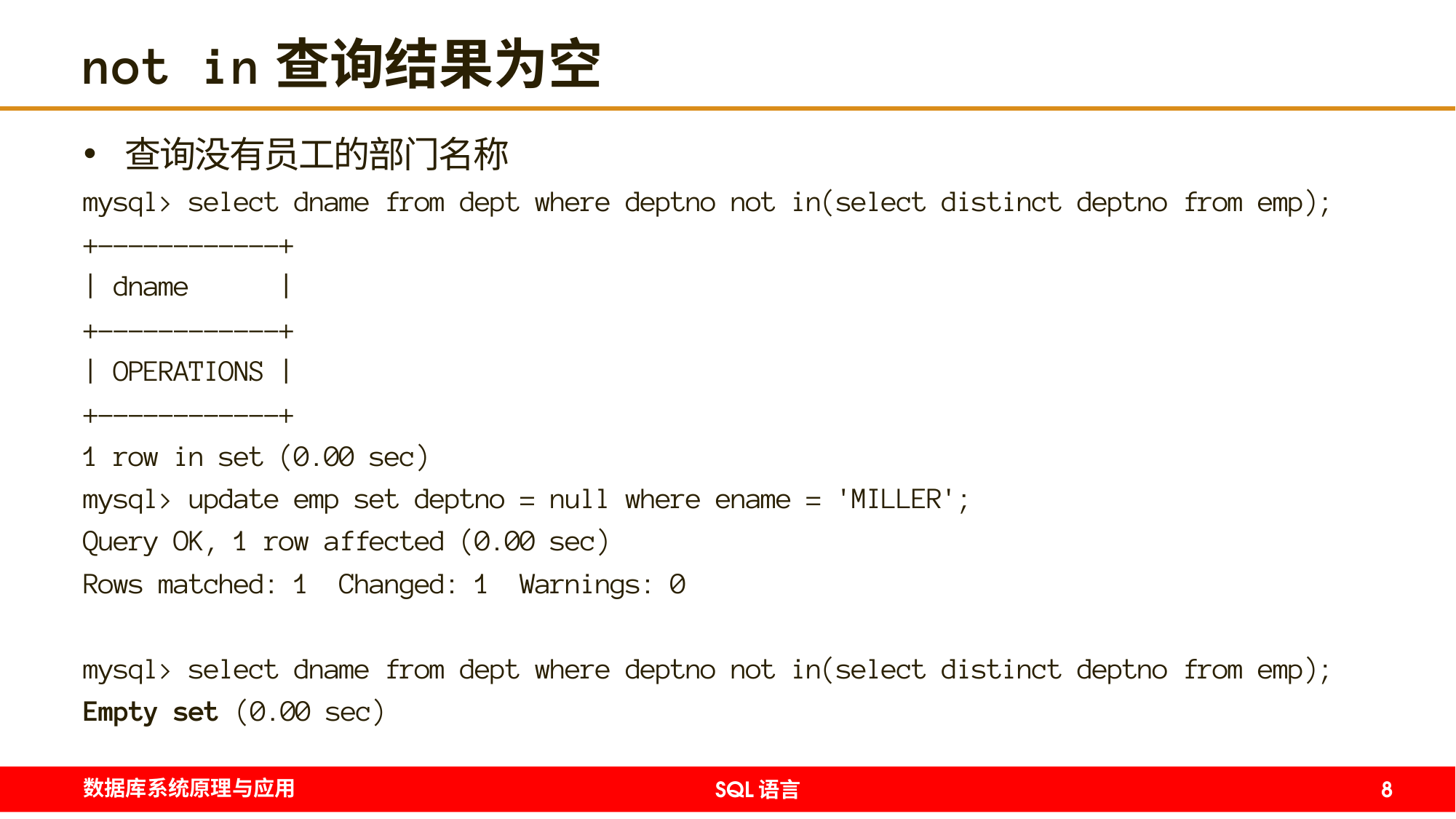

# not in查询结果为空
查询没有员工的部门名称
mysql> select dname from dept where deptno not in(select distinct deptno from emp);
+------------+
| dname      |
+------------+
| OPERATIONS |
+------------+
1 row in set (0.00 sec)
mysql> update emp set deptno = null where ename = 'MILLER';
Query OK, 1 row affected (0.00 sec)
Rows matched: 1  Changed: 1  Warnings: 0

mysql> select dname from dept where deptno not in(select distinct deptno from emp);
Empty set (0.00 sec)